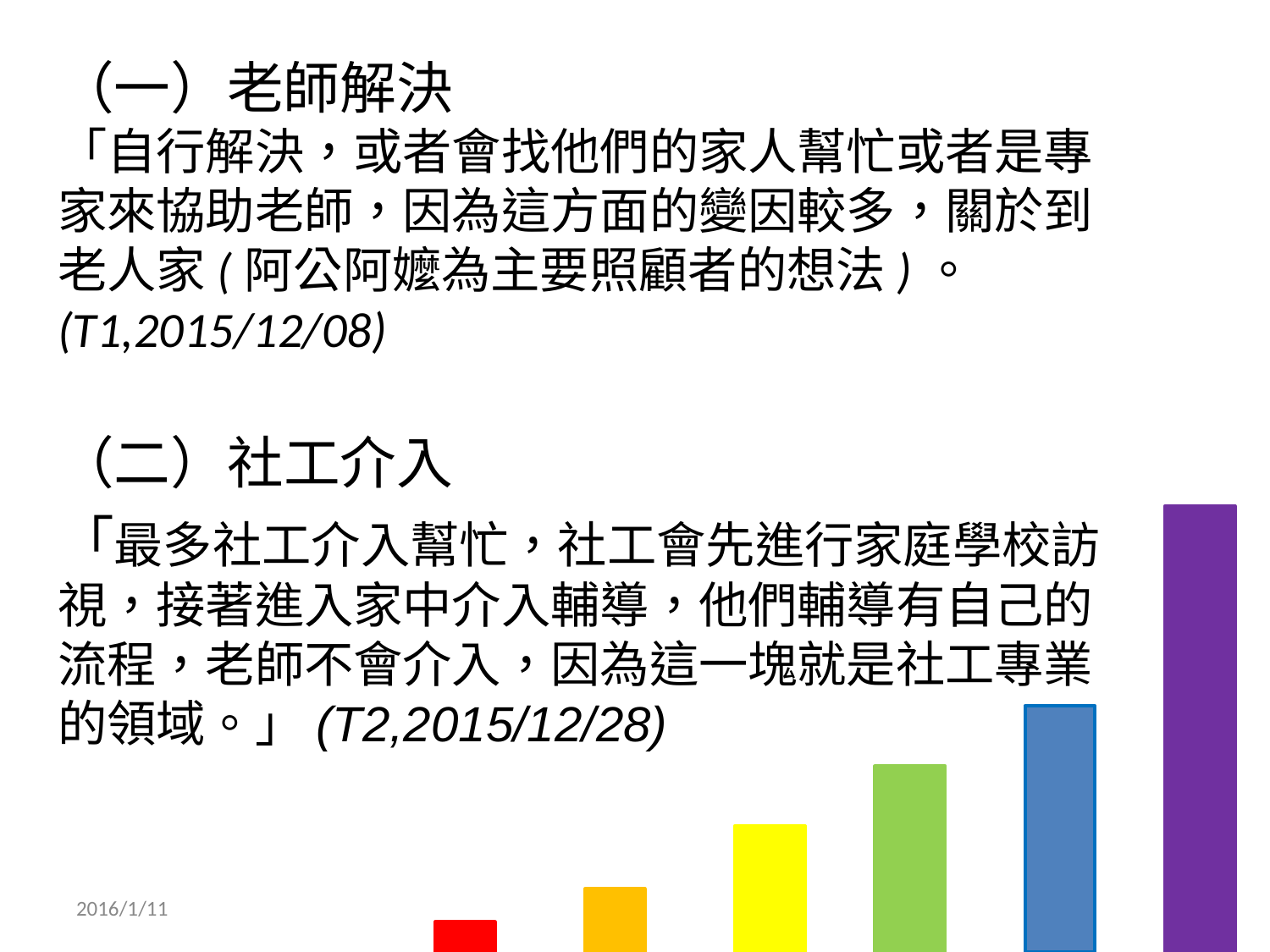

（一）老師解決
「自行解決，或者會找他們的家人幫忙或者是專家來協助老師，因為這方面的變因較多，關於到老人家(阿公阿嬤為主要照顧者的想法)。(T1,2015/12/08)

（二）社工介入
「最多社工介入幫忙，社工會先進行家庭學校訪視，接著進入家中介入輔導，他們輔導有自己的流程，老師不會介入，因為這一塊就是社工專業的領域。」(T2,2015/12/28)

2016/1/11